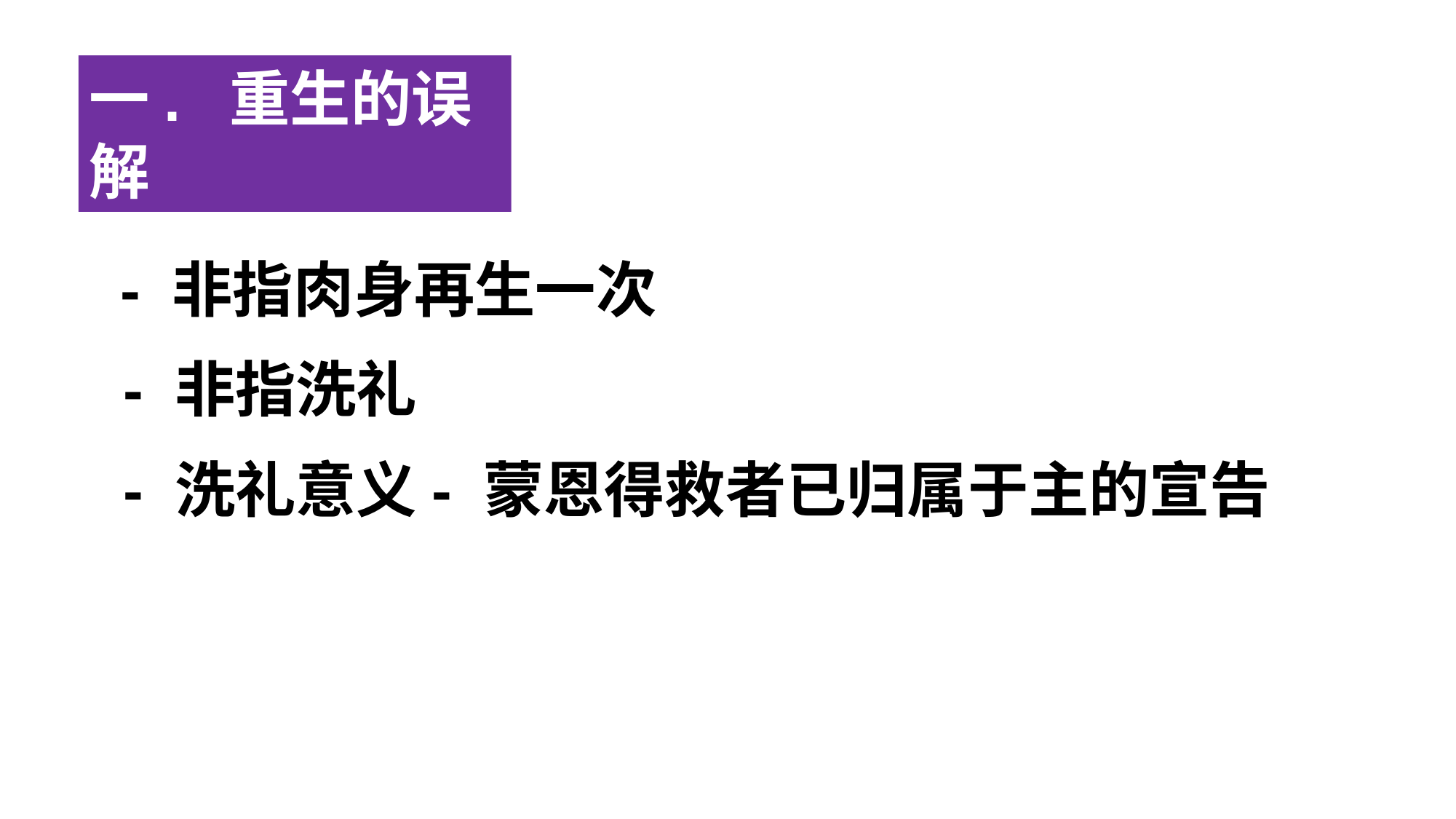

一.  重生的误解

  - 非指肉身再生一次
  - 非指洗礼
  - 洗礼意义- 蒙恩得救者已归属于主的宣告